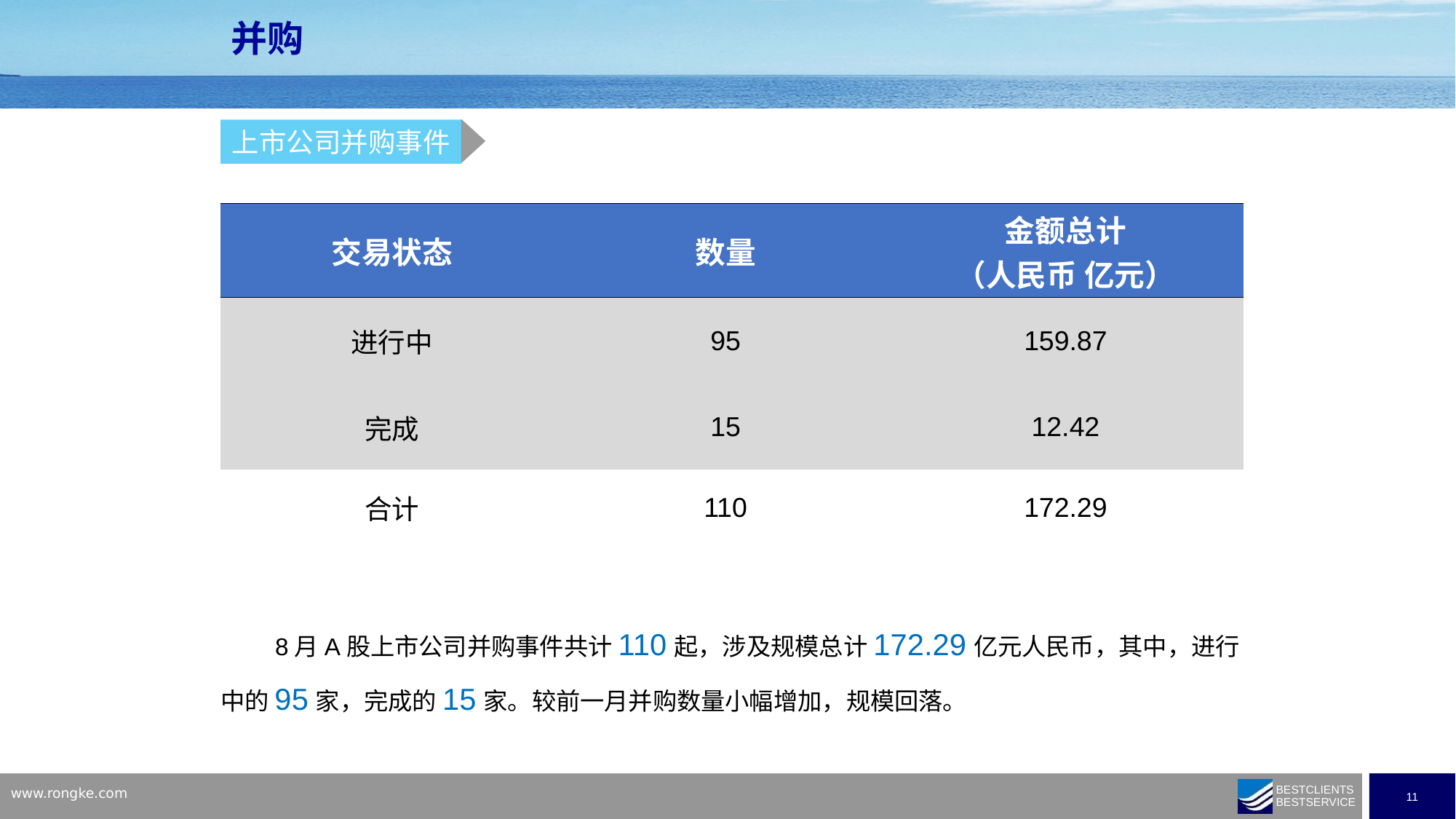

并购
上市公司并购事件

| 交易状态 | 数量 | 金额总计 （人民币 亿元） |
| --- | --- | --- |
| 进行中 | 95 | 159.87 |
| 完成 | 15 | 12.42 |
| 合计 | 110 | 172.29 |
8月A股上市公司并购事件共计110起，涉及规模总计172.29亿元人民币，其中，进行中的95家，完成的15家。较前一月并购数量小幅增加，规模回落。